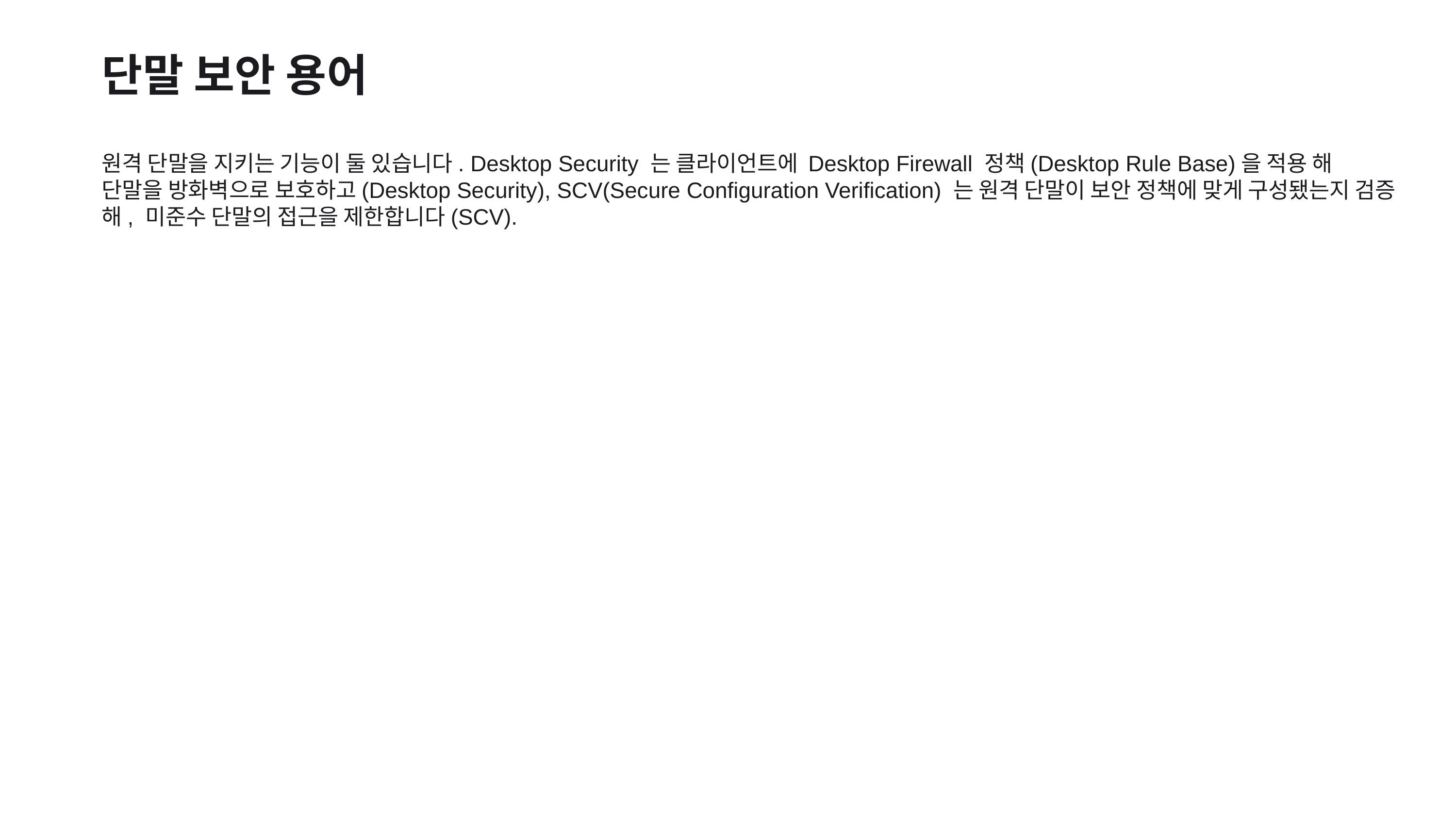

단말 보안 용어
원격 단말을 지키는 기능이 둘 있습니다. Desktop Security 는 클라이언트에 Desktop Firewall 정책(Desktop Rule Base)을 적용 해 단말을 방화벽으로 보호하고(Desktop Security), SCV(Secure Configuration Verification) 는 원격 단말이 보안 정책에 맞게 구성됐는지 검증 해, 미준수 단말의 접근을 제한합니다(SCV).